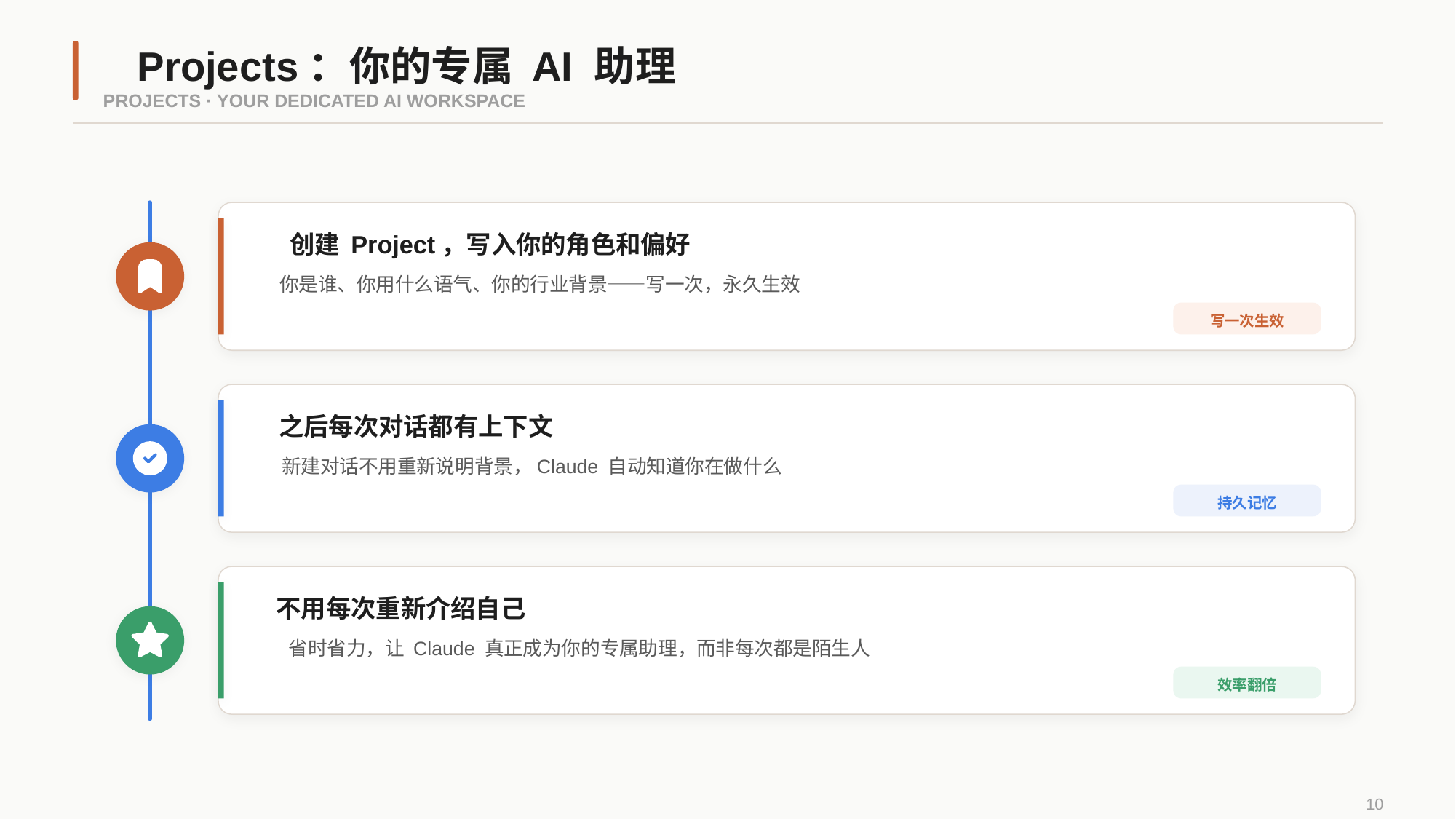

Projects：你的专属 AI 助理

PROJECTS · YOUR DEDICATED AI WORKSPACE

创建 Project，写入你的角色和偏好

你是谁、你用什么语气、你的行业背景——写一次，永久生效

写一次生效

之后每次对话都有上下文

新建对话不用重新说明背景，Claude 自动知道你在做什么

持久记忆

不用每次重新介绍自己

省时省力，让 Claude 真正成为你的专属助理，而非每次都是陌生人

效率翻倍
10